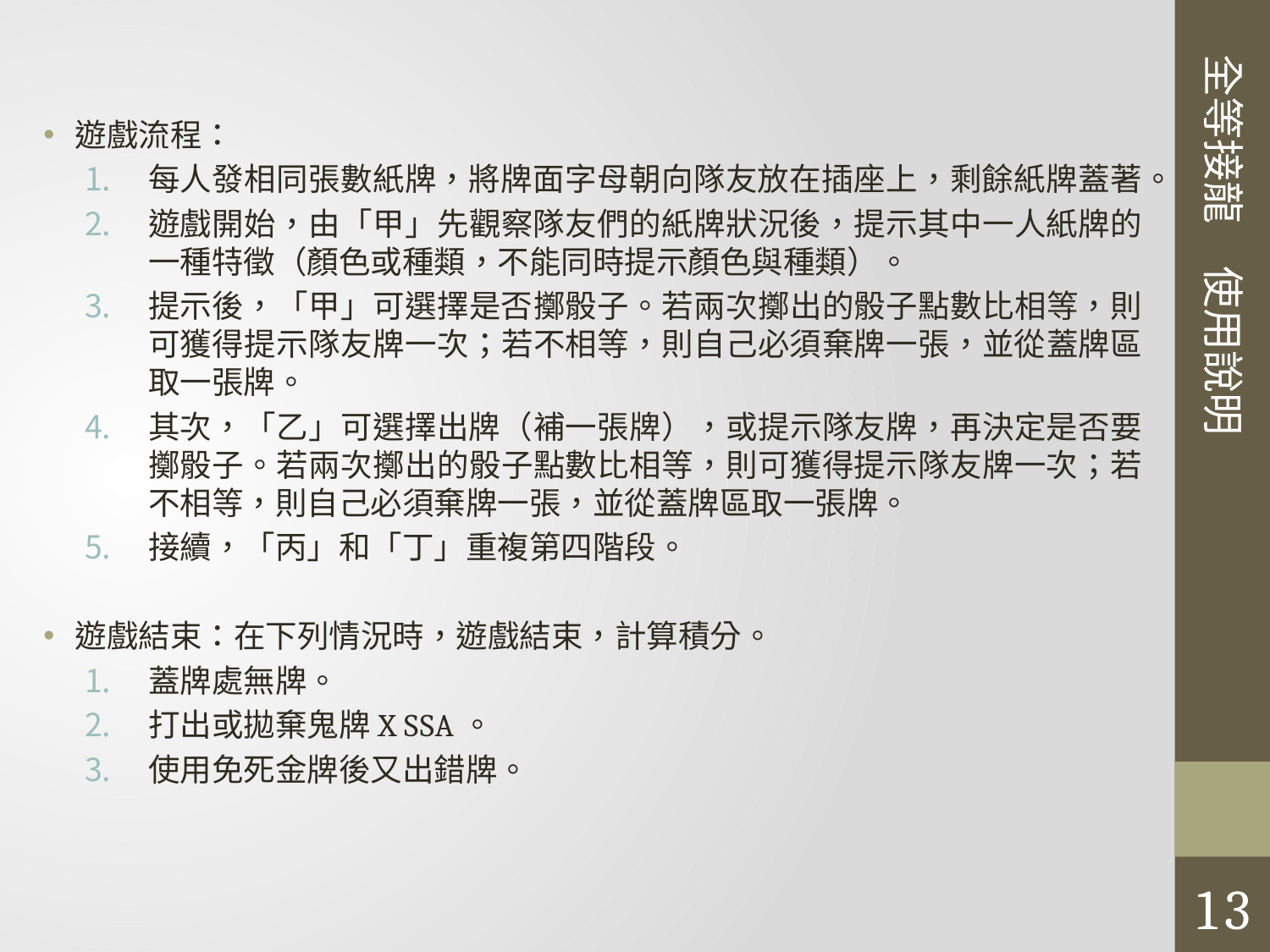

全等接龍　使用說明
遊戲流程：
每人發相同張數紙牌，將牌面字母朝向隊友放在插座上，剩餘紙牌蓋著。
遊戲開始，由「甲」先觀察隊友們的紙牌狀況後，提示其中一人紙牌的一種特徵（顏色或種類，不能同時提示顏色與種類）。
提示後，「甲」可選擇是否擲骰子。若兩次擲出的骰子點數比相等，則可獲得提示隊友牌一次；若不相等，則自己必須棄牌一張，並從蓋牌區取一張牌。
其次，「乙」可選擇出牌（補一張牌），或提示隊友牌，再決定是否要擲骰子。若兩次擲出的骰子點數比相等，則可獲得提示隊友牌一次；若不相等，則自己必須棄牌一張，並從蓋牌區取一張牌。
接續，「丙」和「丁」重複第四階段。

遊戲結束：在下列情況時，遊戲結束，計算積分。
蓋牌處無牌。
打出或拋棄鬼牌X SSA。
使用免死金牌後又出錯牌。
13